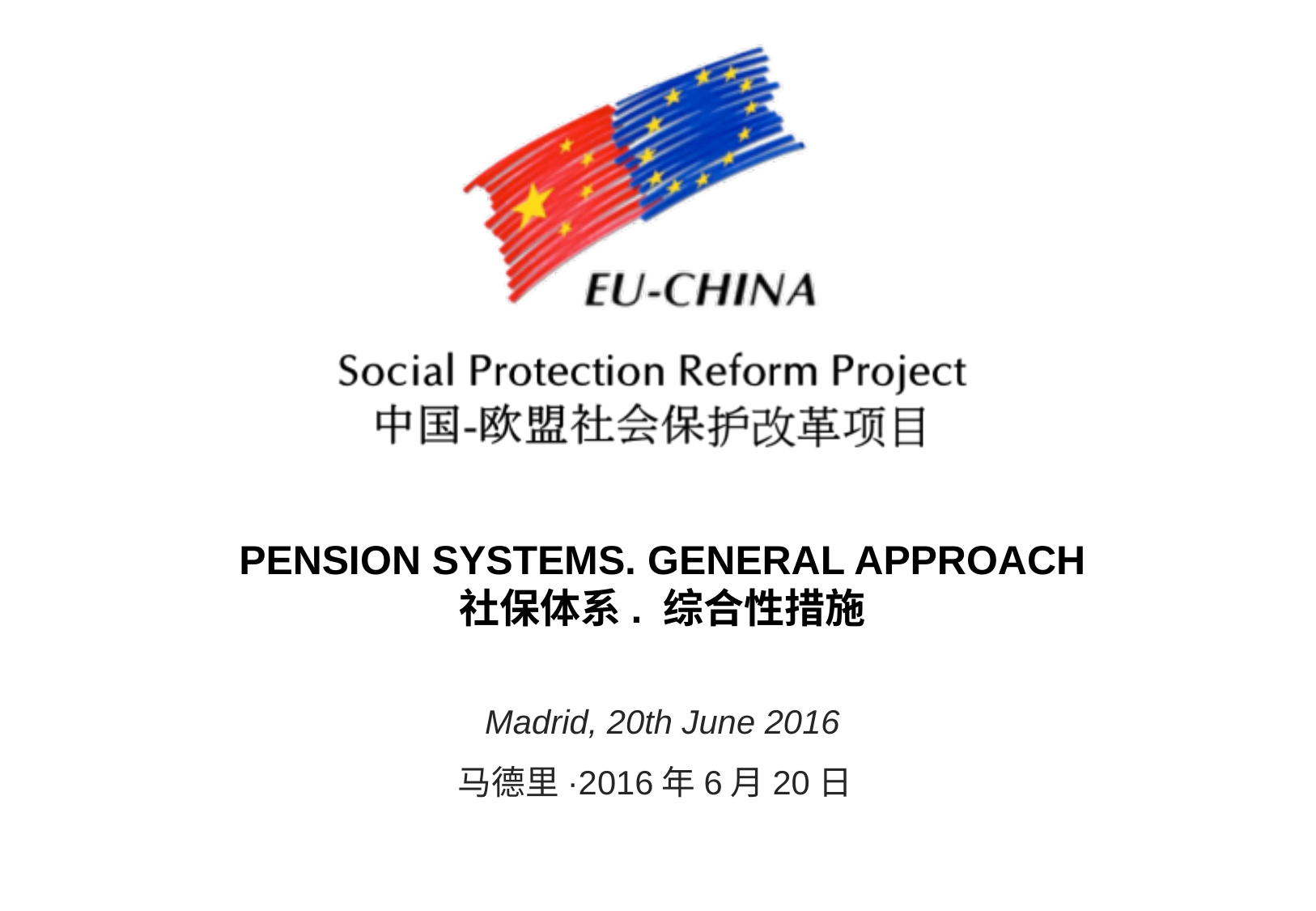

PENSION SYSTEMS. GENERAL APPROACH
社保体系. 综合性措施

Madrid, 20th June 2016
马德里·2016年6月20日